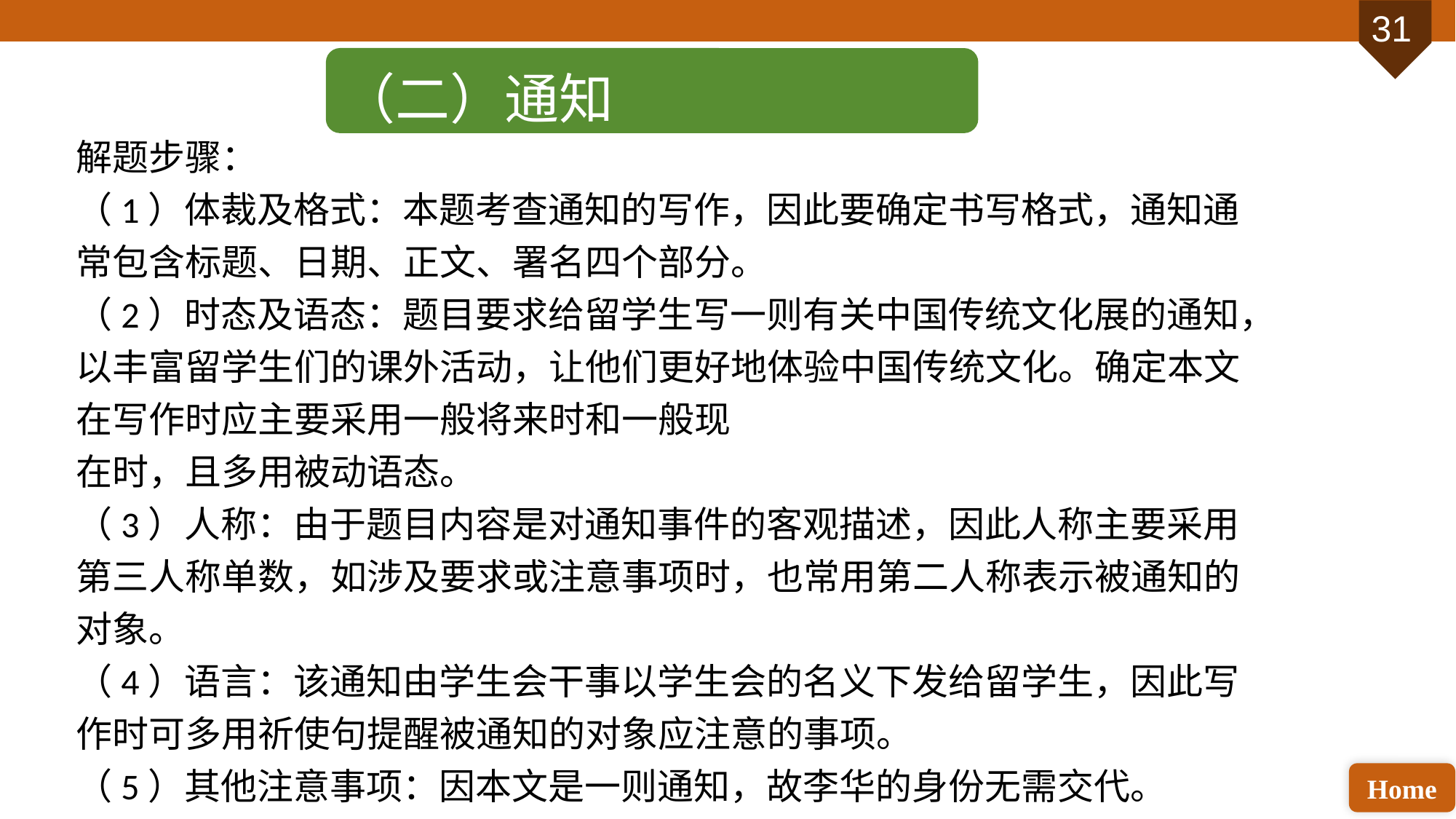

（二）通知
解题步骤：
（1）体裁及格式：本题考查通知的写作，因此要确定书写格式，通知通常包含标题、日期、正文、署名四个部分。
（2）时态及语态：题目要求给留学生写一则有关中国传统文化展的通知，以丰富留学生们的课外活动，让他们更好地体验中国传统文化。确定本文在写作时应主要采用一般将来时和一般现
在时，且多用被动语态。
（3）人称：由于题目内容是对通知事件的客观描述，因此人称主要采用第三人称单数，如涉及要求或注意事项时，也常用第二人称表示被通知的对象。
（4）语言：该通知由学生会干事以学生会的名义下发给留学生，因此写作时可多用祈使句提醒被通知的对象应注意的事项。
（5）其他注意事项：因本文是一则通知，故李华的身份无需交代。